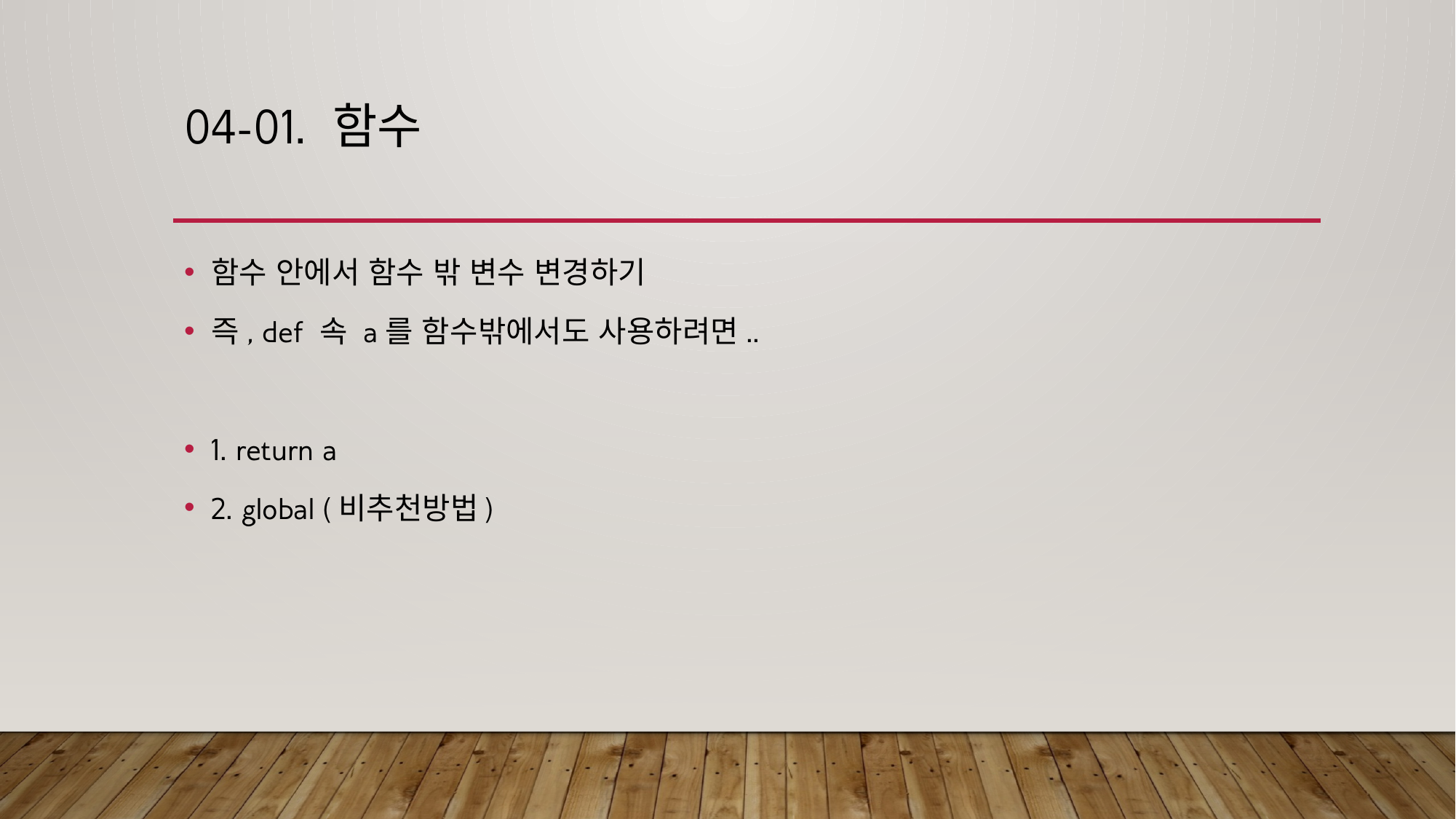

# 04-01. 함수
함수 안에서 함수 밖 변수 변경하기
즉, def 속 a를 함수밖에서도 사용하려면..

1. return a
2. global (비추천방법)